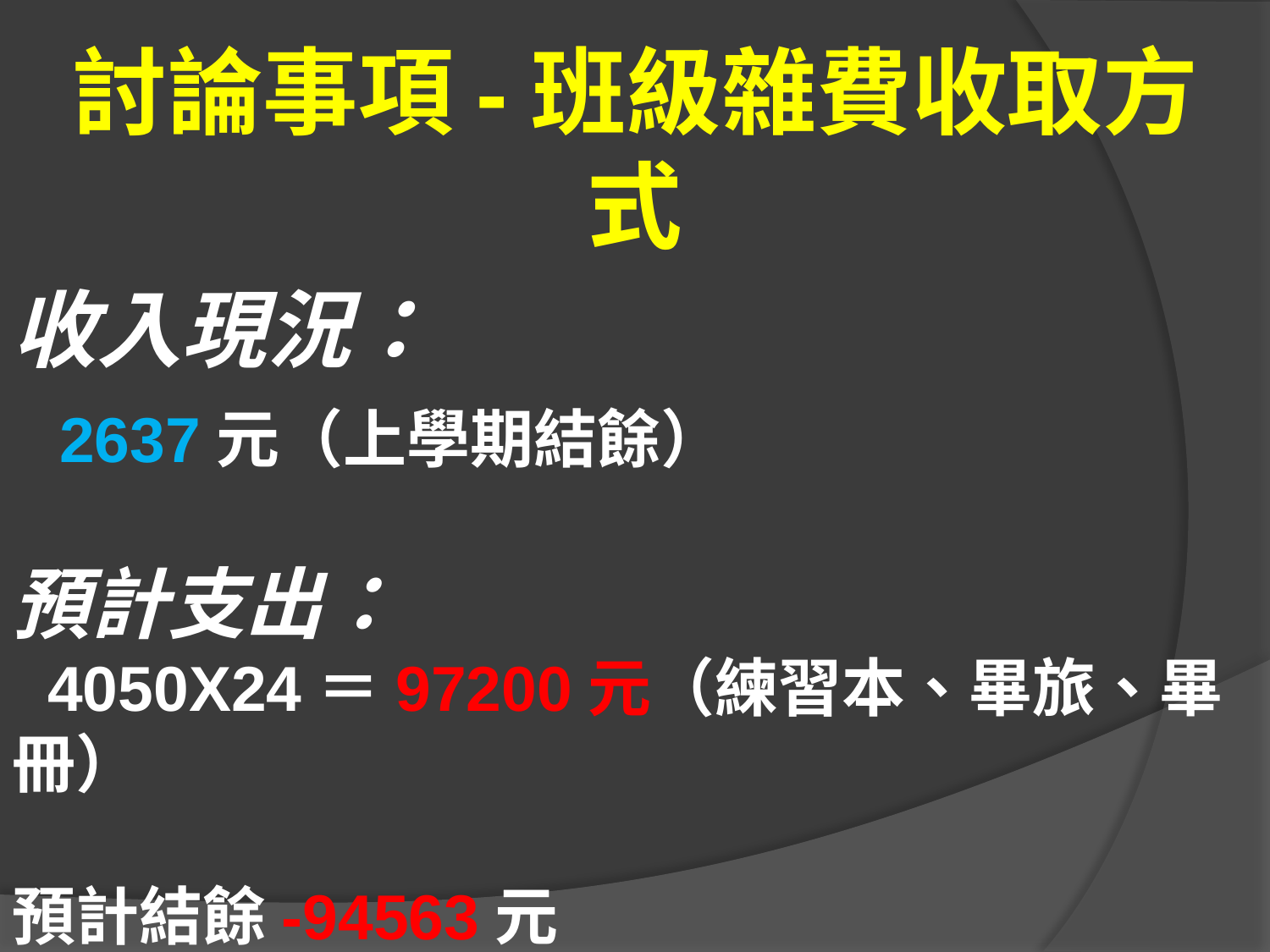

討論事項-班級雜費收取方式
收入現況：
  2637元（上學期結餘）

預計支出：
  4050X24＝97200元（練習本、畢旅、畢冊）

預計結餘-94563元